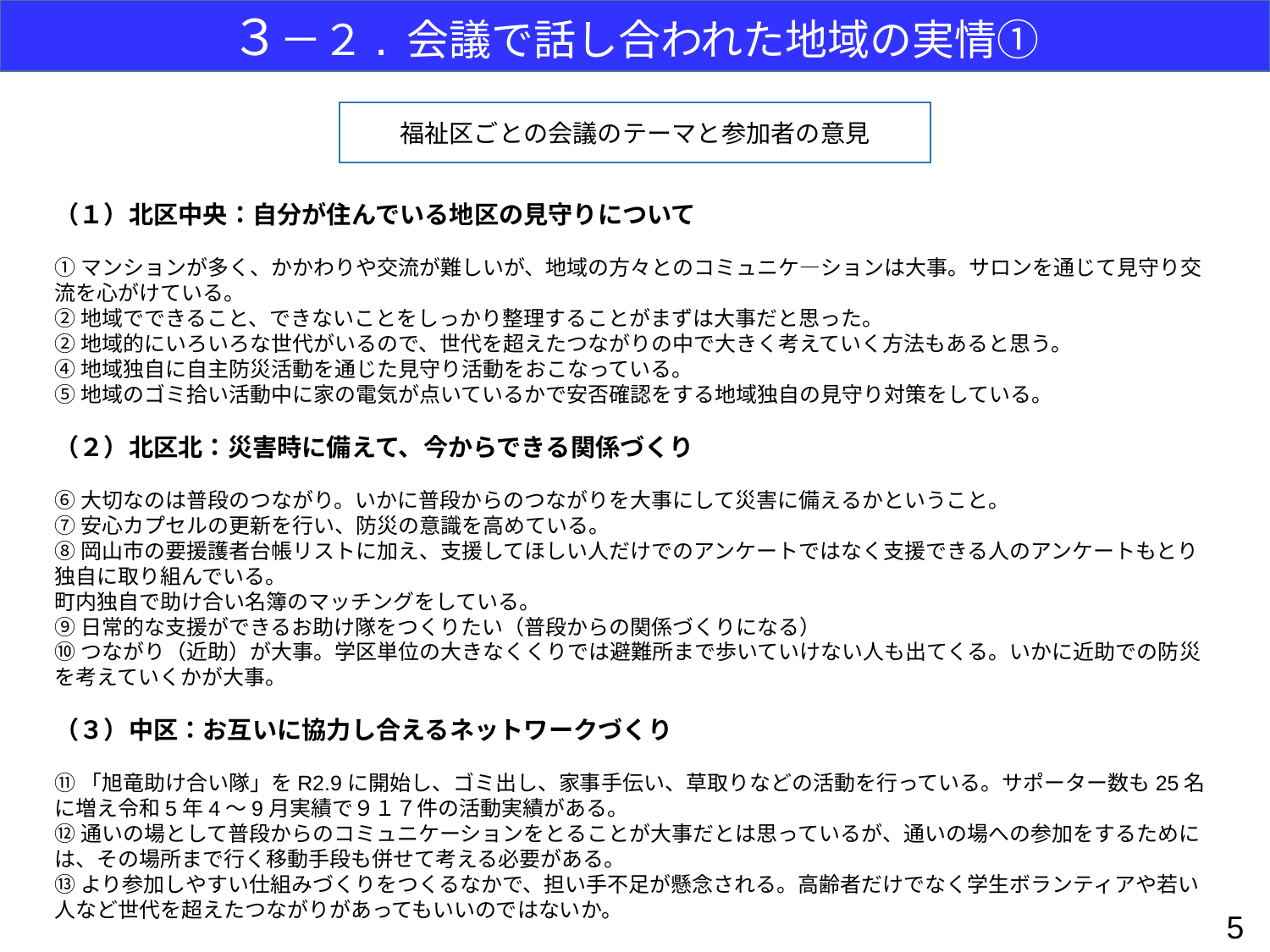

３－２. 会議で話し合われた地域の実情①
福祉区ごとの会議のテーマと参加者の意見
（１）北区中央：自分が住んでいる地区の見守りについて

➀マンションが多く、かかわりや交流が難しいが、地域の方々とのコミュニケ―ションは大事。サロンを通じて見守り交流を心がけている。
②地域でできること、できないことをしっかり整理することがまずは大事だと思った。
②地域的にいろいろな世代がいるので、世代を超えたつながりの中で大きく考えていく方法もあると思う。
④地域独自に自主防災活動を通じた見守り活動をおこなっている。
⑤地域のゴミ拾い活動中に家の電気が点いているかで安否確認をする地域独自の見守り対策をしている。

（２）北区北：災害時に備えて、今からできる関係づくり

⑥大切なのは普段のつながり。いかに普段からのつながりを大事にして災害に備えるかということ。
⑦安心カプセルの更新を行い、防災の意識を高めている。
⑧岡山市の要援護者台帳リストに加え、支援してほしい人だけでのアンケートではなく支援できる人のアンケートもとり独自に取り組んでいる。
町内独自で助け合い名簿のマッチングをしている。
⑨日常的な支援ができるお助け隊をつくりたい（普段からの関係づくりになる）
⑩つながり（近助）が大事。学区単位の大きなくくりでは避難所まで歩いていけない人も出てくる。いかに近助での防災を考えていくかが大事。

（３）中区：お互いに協力し合えるネットワークづくり

⑪「旭竜助け合い隊」をR2.9に開始し、ゴミ出し、家事手伝い、草取りなどの活動を行っている。サポーター数も25名に増え令和5年4～9月実績で９１７件の活動実績がある。
⑫通いの場として普段からのコミュニケーションをとることが大事だとは思っているが、通いの場への参加をするためには、その場所まで行く移動手段も併せて考える必要がある。
⑬より参加しやすい仕組みづくりをつくるなかで、担い手不足が懸念される。高齢者だけでなく学生ボランティアや若い人など世代を超えたつながりがあってもいいのではないか。

5